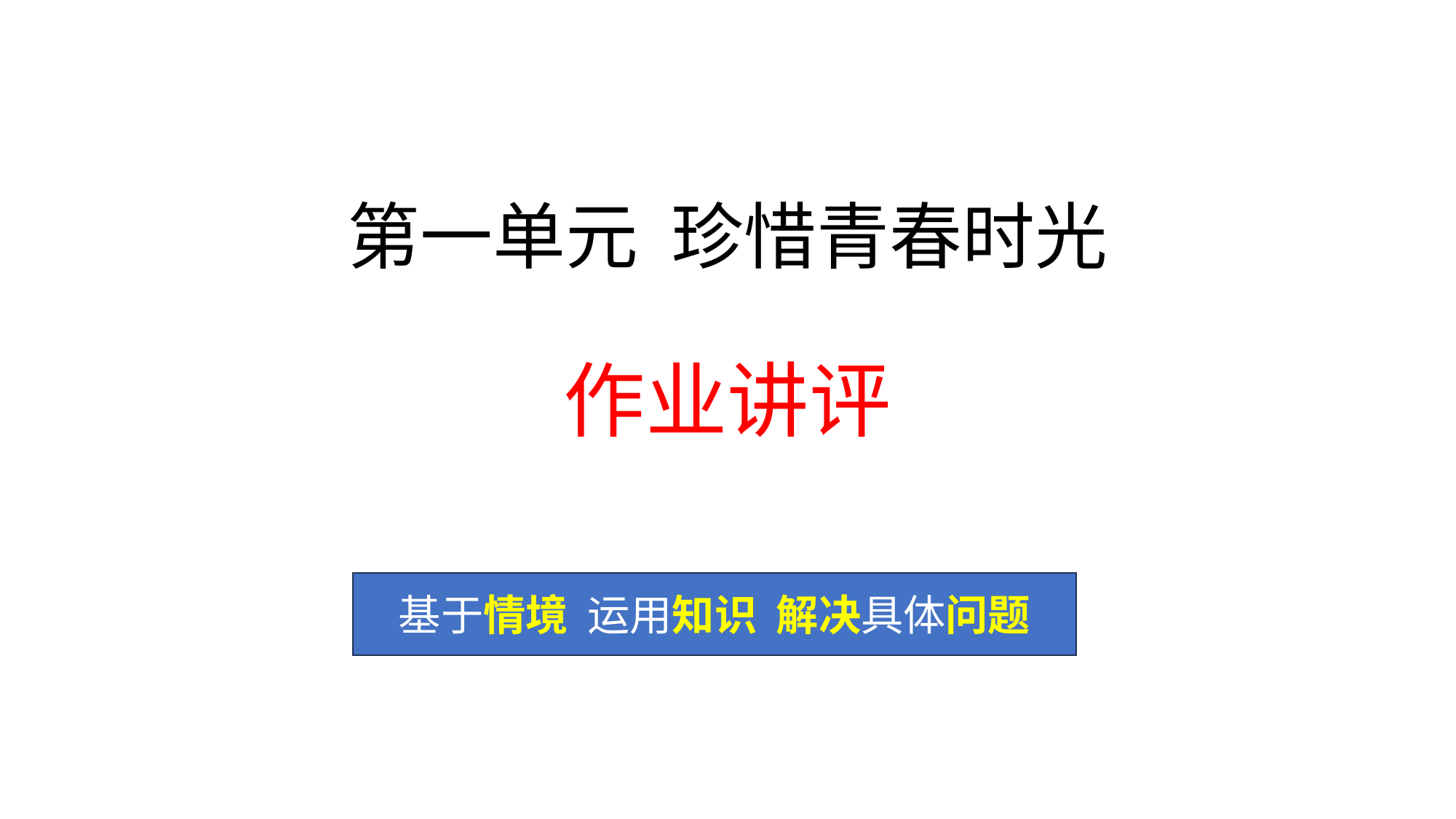

# 第一单元  珍惜青春时光
作业讲评
基于情境  运用知识  解决具体问题